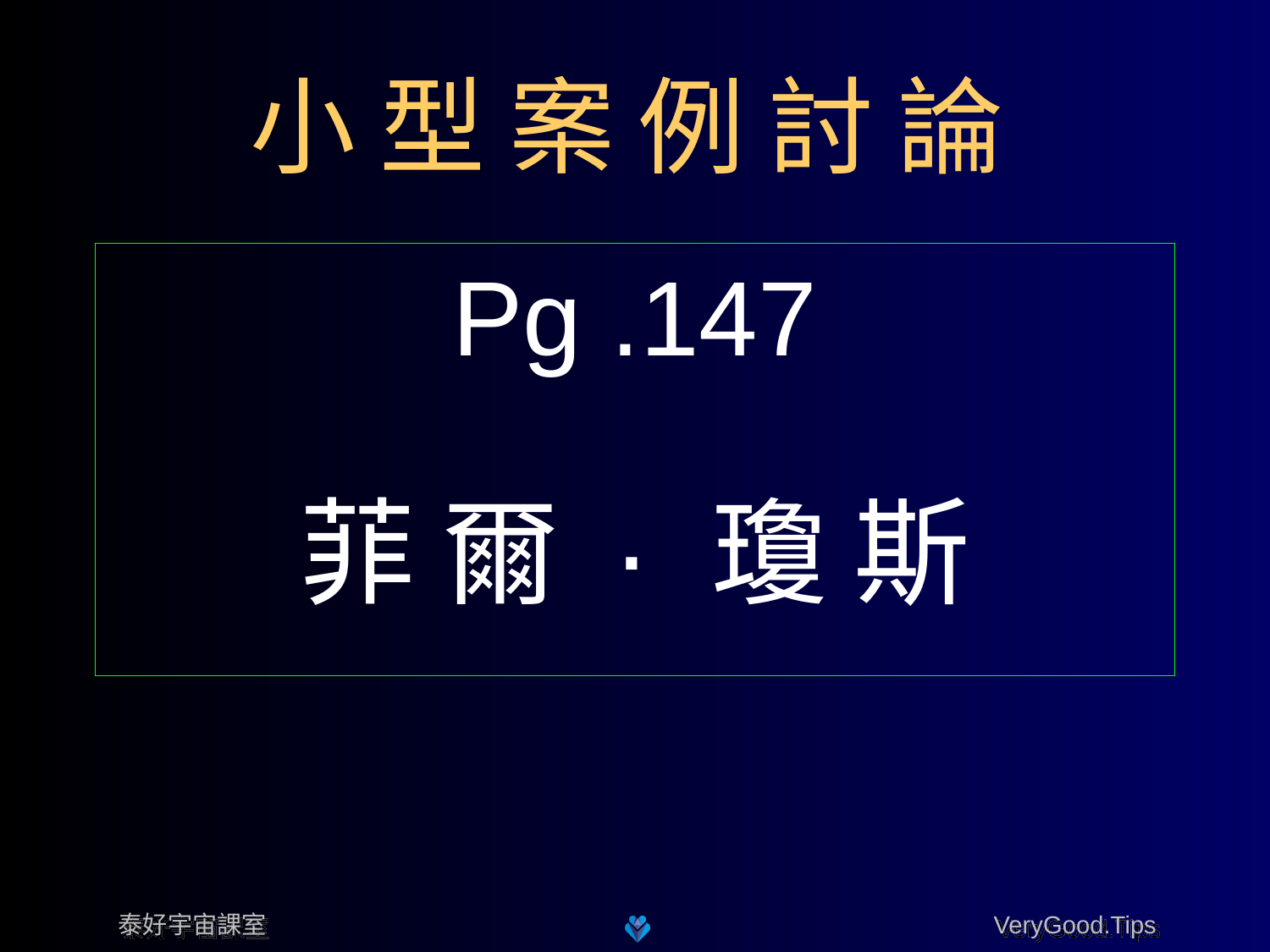

# 小 型 案 例 討 論
Pg .147

菲 爾 · 瓊 斯